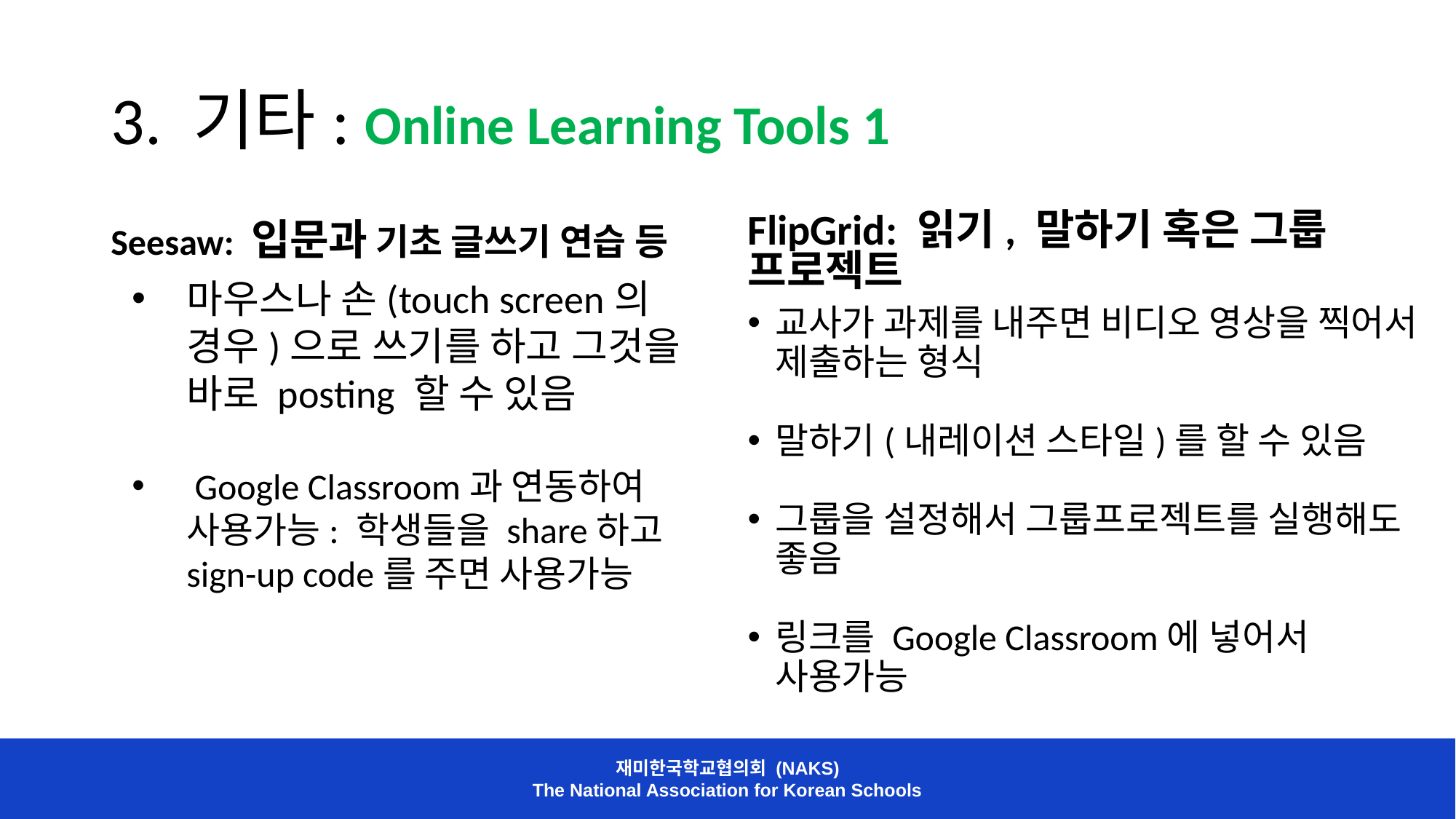

# 3. 기타: Online Learning Tools 1
Seesaw: 입문과 기초 글쓰기 연습 등
FlipGrid: 읽기, 말하기 혹은 그룹 프로젝트
마우스나 손(touch screen의 경우)으로 쓰기를 하고 그것을 바로 posting 할 수 있음

 Google Classroom과 연동하여 사용가능: 학생들을 share하고 sign-up code를 주면 사용가능

교사가 과제를 내주면 비디오 영상을 찍어서 제출하는 형식

말하기(내레이션 스타일)를 할 수 있음

그룹을 설정해서 그룹프로젝트를 실행해도 좋음

링크를 Google Classroom에 넣어서 사용가능

재미한국학교협의회 (NAKS)
The National Association for Korean Schools